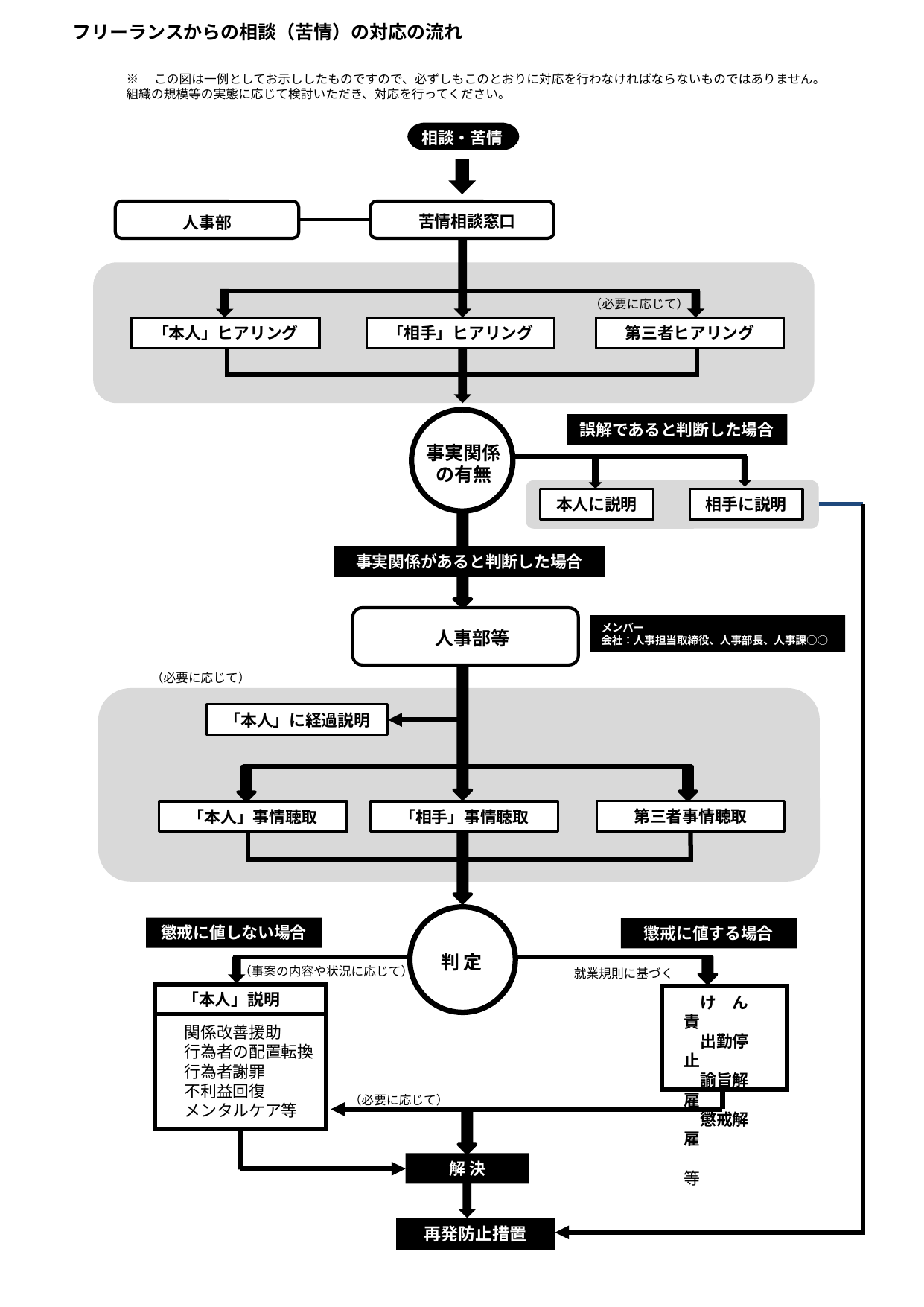

フリーランスからの相談（苦情）の対応の流れ
※　この図は一例としてお示ししたものですので、必ずしもこのとおりに対応を行わなければならないものではありません。
組織の規模等の実態に応じて検討いただき、対応を行ってください。
相談・苦情

人事部

苦情相談窓口

（必要に応じて）
「本人」ヒアリング
「相手」ヒアリング
第三者ヒアリング

事実関係
の有無
誤解であると判断した場合

本人に説明
相手に説明

事実関係があると判断した場合

人事部等
メンバー
会社：人事担当取締役、人事部長、人事課○○

（必要に応じて）

「本人」に経過説明

第三者事情聴取
「本人」事情聴取
「相手」事情聴取

判 定
懲戒に値しない場合
懲戒に値する場合

就業規則に基づく
「本人」説明
け ん 責
出勤停止
諭旨解雇
懲戒解雇
　　　等

関係改善援助
行為者の配置転換
行為者謝罪
不利益回復
メンタルケア等
（必要に応じて）

解 決

再発防止措置
（事案の内容や状況に応じて）